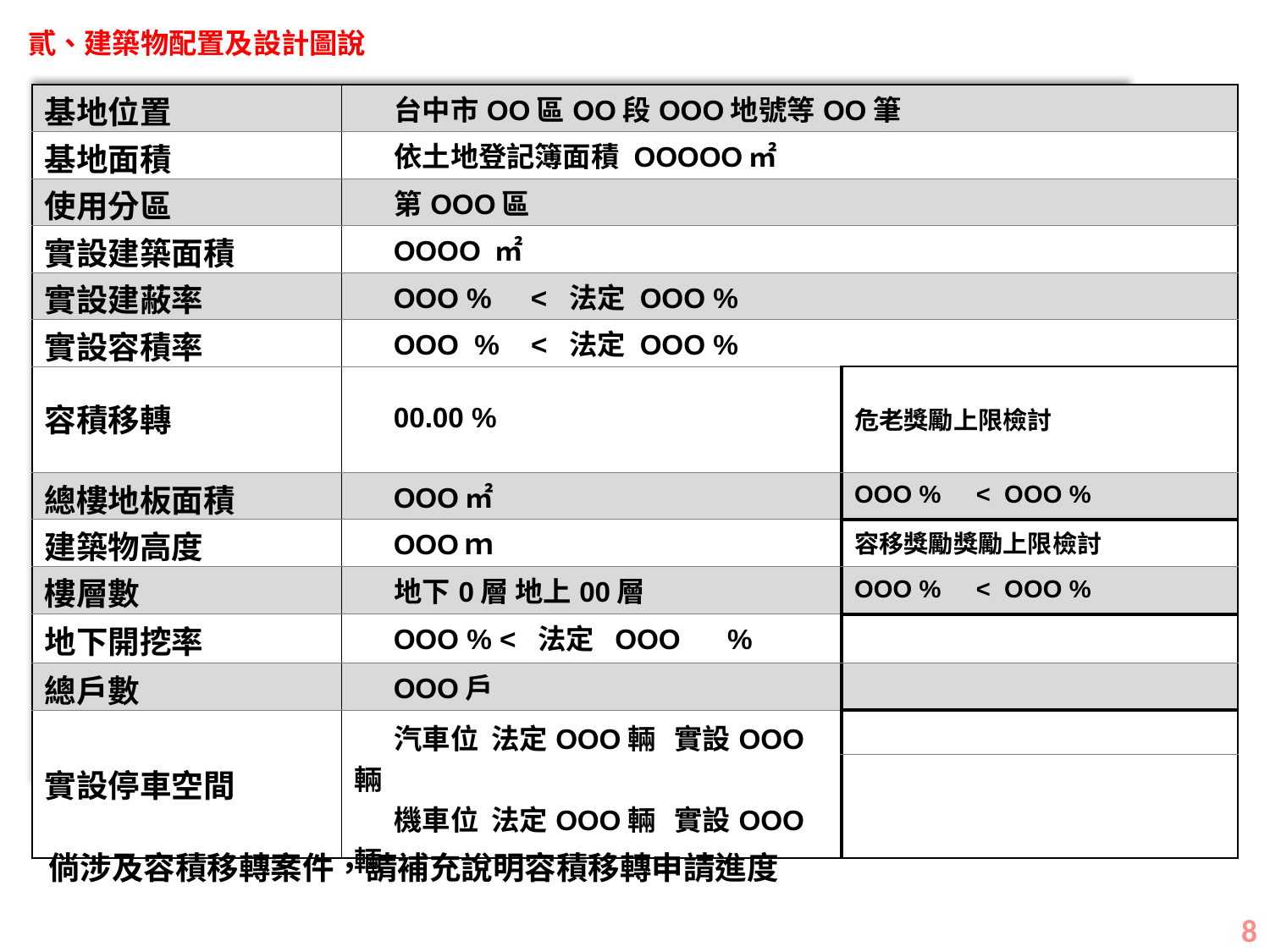

貳、建築物配置及設計圖說
| 基地位置 | 台中市OO區OO段OOO地號等OO筆 |  |
| --- | --- | --- |
| 基地面積 | 依土地登記簿面積 OOOOO㎡ |  |
| 使用分區 | 第OOO區 |  |
| 實設建築面積 | OOOO ㎡ |  |
| 實設建蔽率 | OOO % < 法定 OOO % |  |
| 實設容積率 | OOO % < 法定 OOO % |  |
| 容積移轉 | 00.00 % | 危老獎勵上限檢討 |
| 總樓地板面積 | OOO㎡ | OOO % < OOO % |
| 建築物高度 | OOOｍ | 容移獎勵獎勵上限檢討 |
| 樓層數 | 地下0層 地上00層 | OOO % < OOO % |
| 地下開挖率 | OOO % < 法定 OOO % |  |
| 總戶數 | OOO戶 |  |
| 實設停車空間 | 汽車位 法定OOO輛 實設OOO輛 機車位 法定OOO輛 實設OOO輛 |  |
|  |  |  |
倘涉及容積移轉案件，請補充說明容積移轉申請進度
8